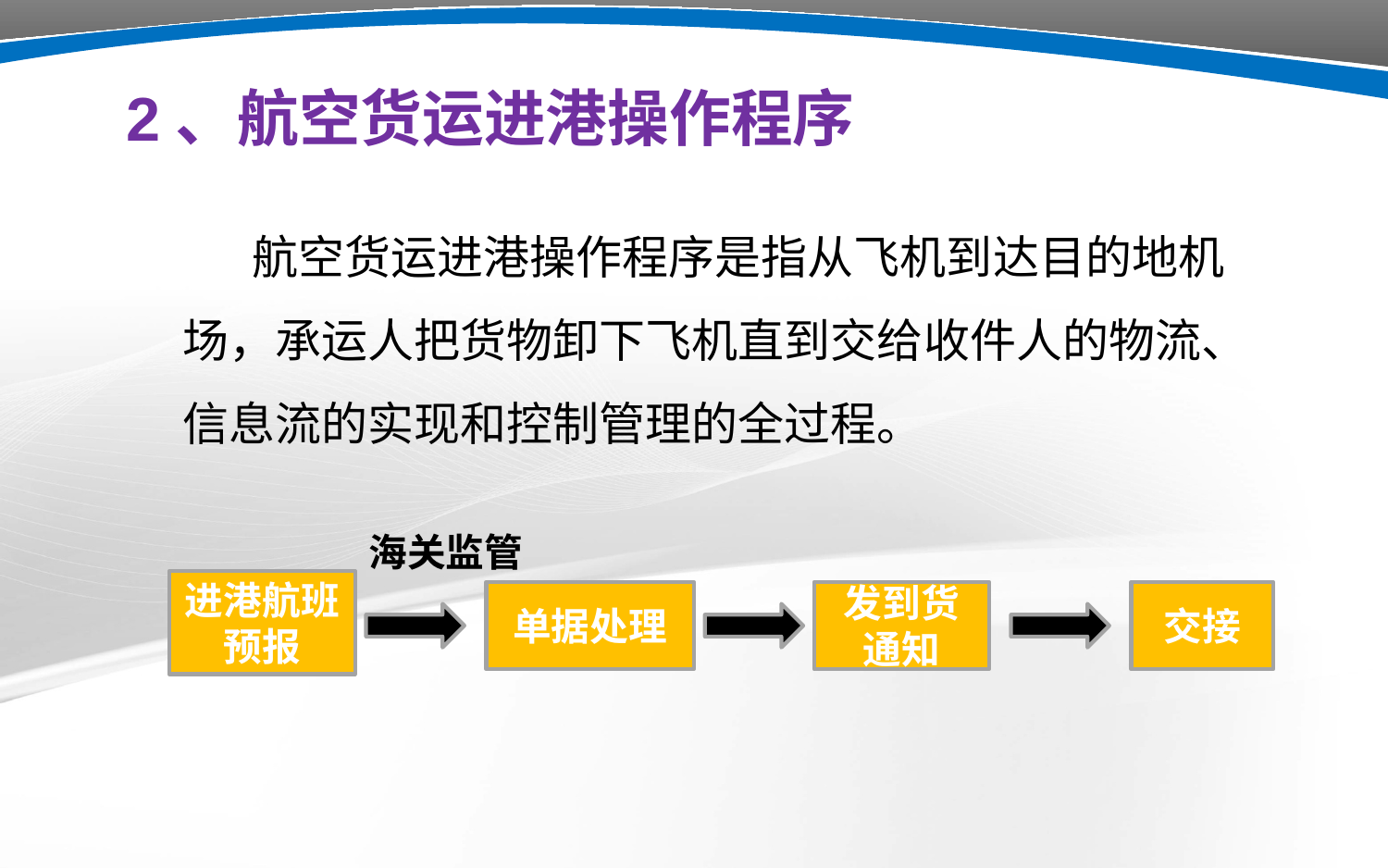

2、航空货运进港操作程序
航空货运进港操作程序是指从飞机到达目的地机场，承运人把货物卸下飞机直到交给收件人的物流、信息流的实现和控制管理的全过程。

海关监管
进港航班预报
单据处理
发到货通知
交接